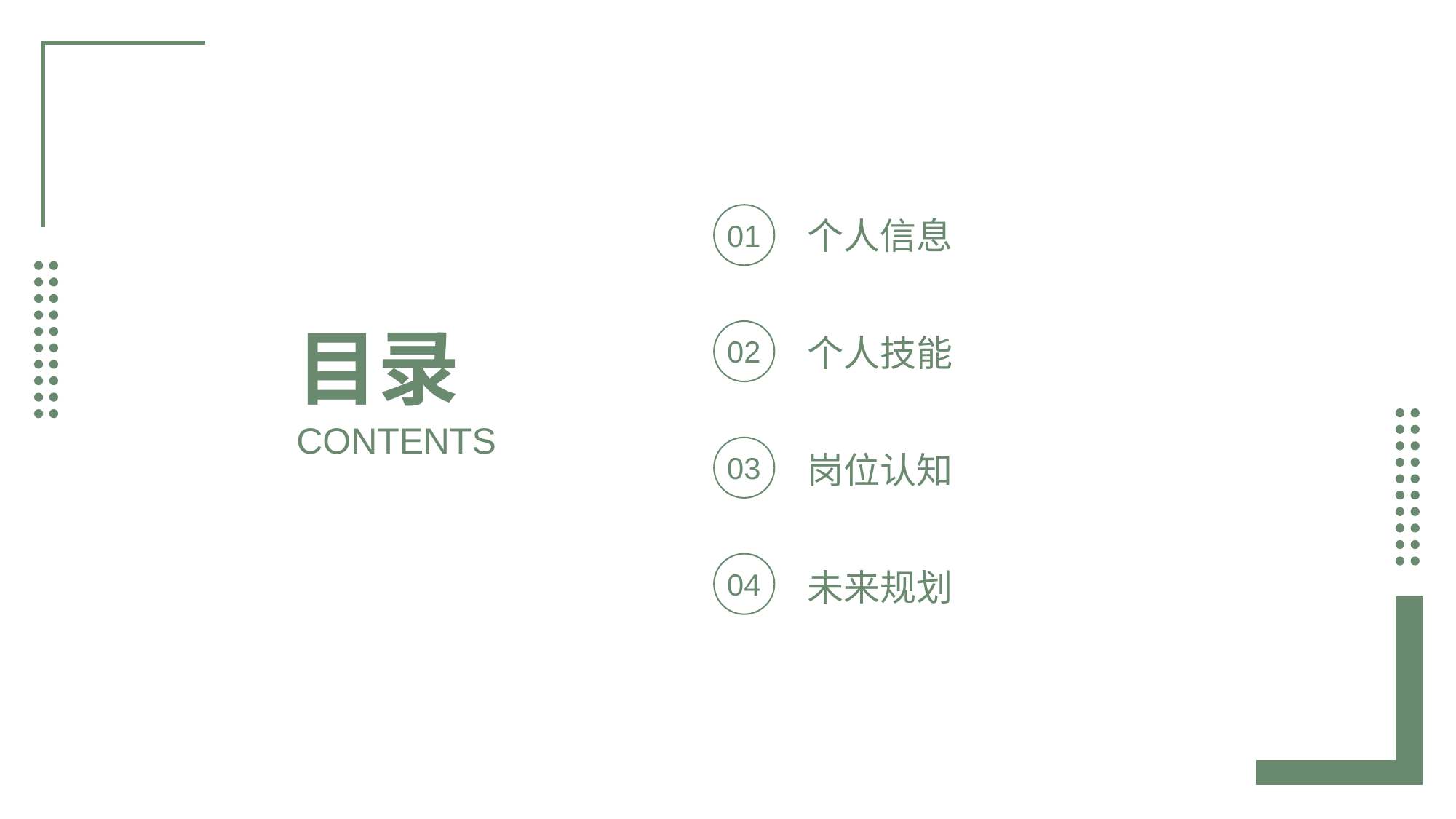

01
个人信息

02
个人技能

03
岗位认知

04
未来规划

目录
CONTENTS